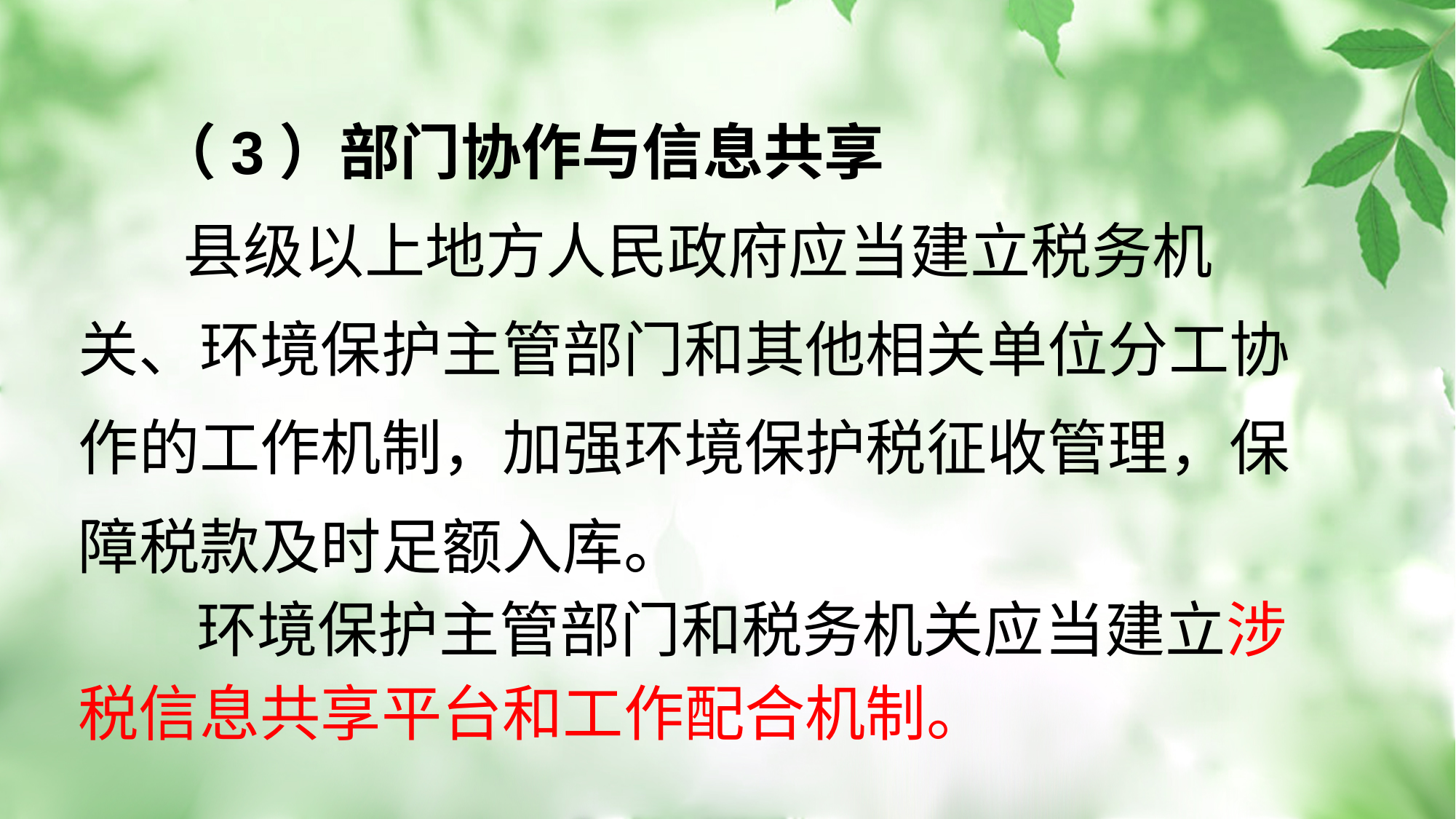

（3）部门协作与信息共享
   县级以上地方人民政府应当建立税务机关、环境保护主管部门和其他相关单位分工协作的工作机制，加强环境保护税征收管理，保障税款及时足额入库。
    环境保护主管部门和税务机关应当建立涉税信息共享平台和工作配合机制。